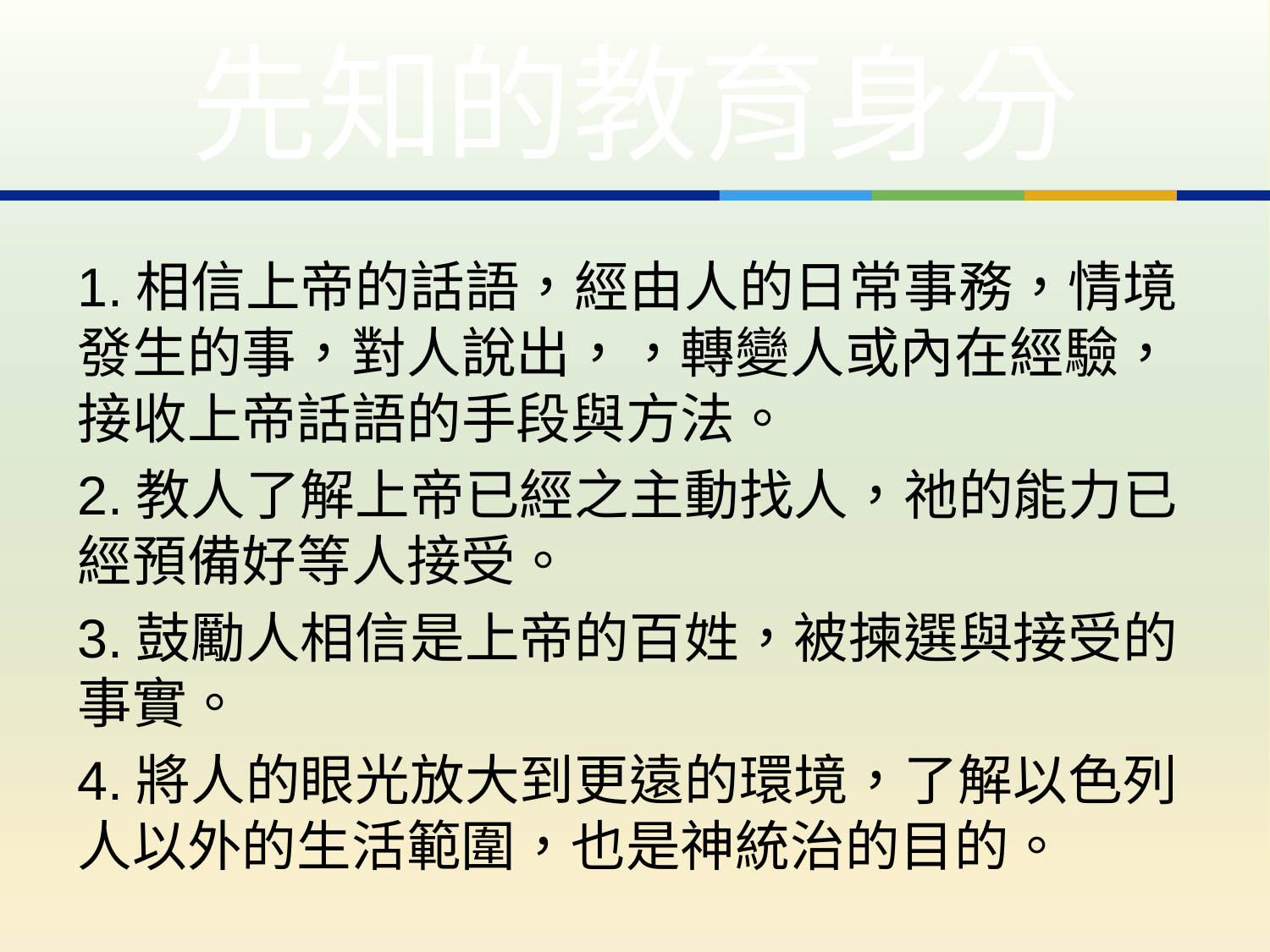

# 先知的教育身分
1.相信上帝的話語，經由人的日常事務，情境發生的事，對人說出，，轉變人或內在經驗，接收上帝話語的手段與方法。
2.教人了解上帝已經之主動找人，祂的能力已經預備好等人接受。
3.鼓勵人相信是上帝的百姓，被揀選與接受的事實。
4.將人的眼光放大到更遠的環境，了解以色列人以外的生活範圍，也是神統治的目的。